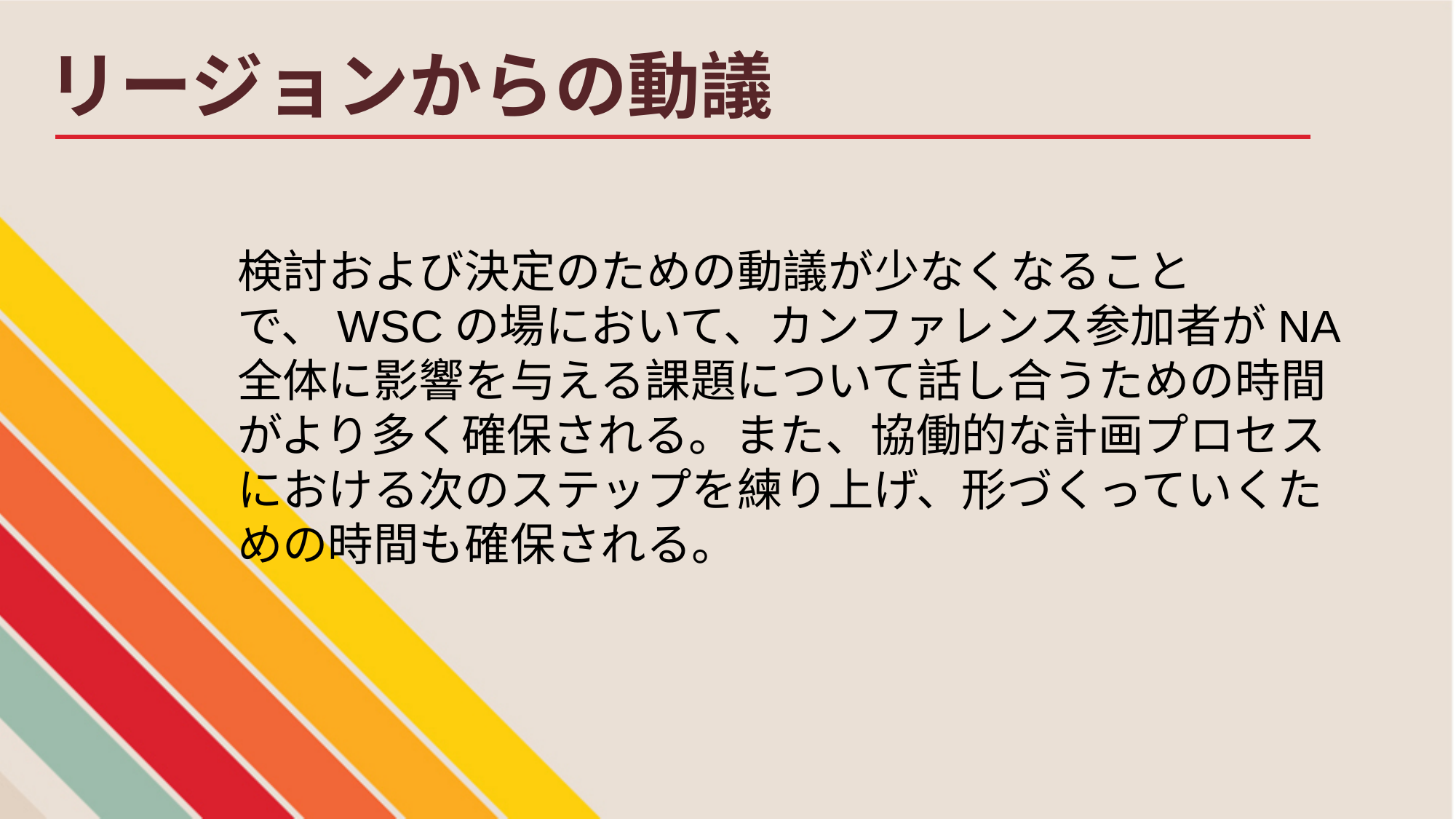

# リージョンからの動議
検討および決定のための動議が少なくなることで、WSCの場において、カンファレンス参加者がNA全体に影響を与える課題について話し合うための時間がより多く確保される。また、協働的な計画プロセスにおける次のステップを練り上げ、形づくっていくための時間も確保される。